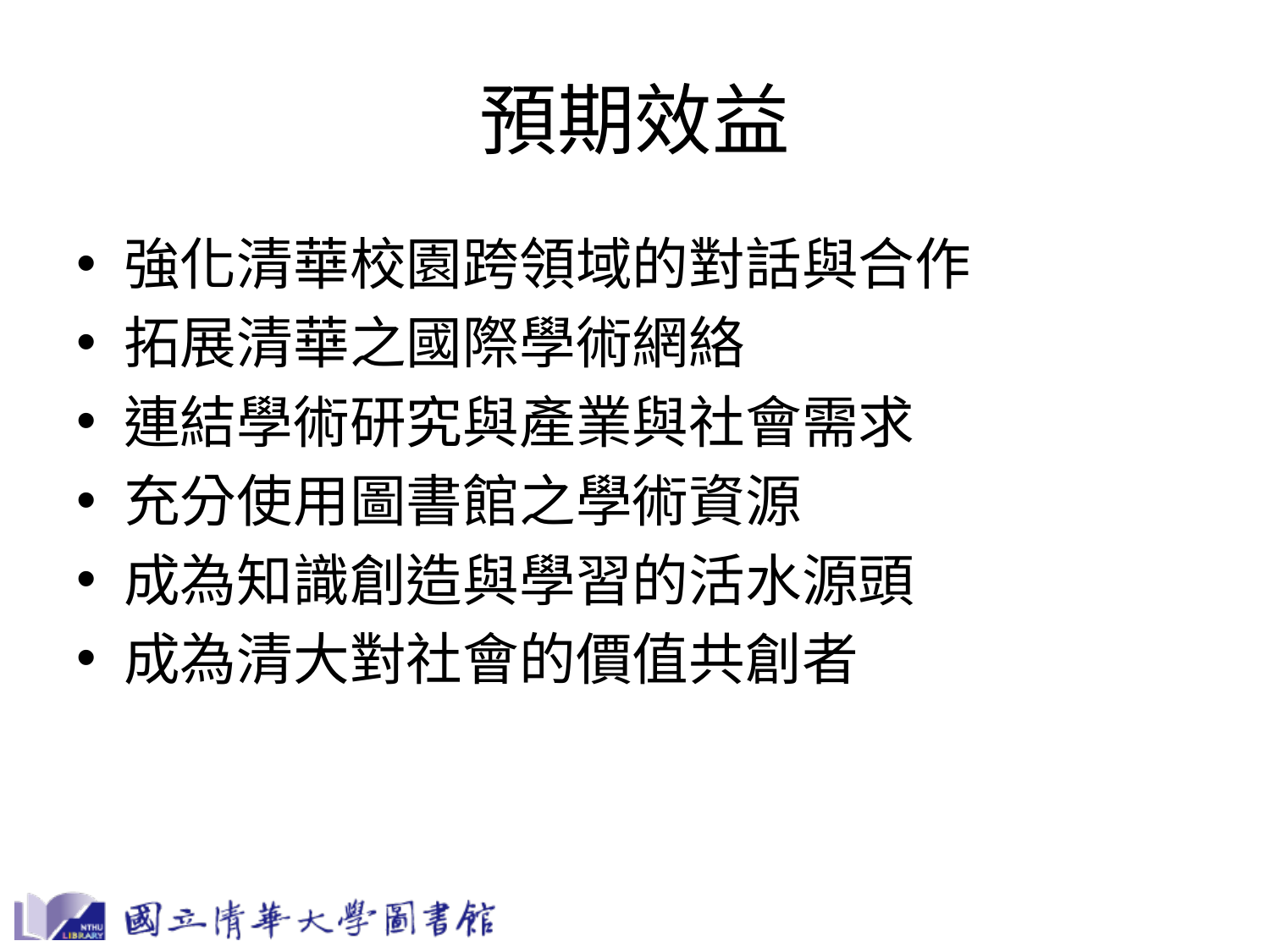

# 預期效益
強化清華校園跨領域的對話與合作
拓展清華之國際學術網絡
連結學術研究與產業與社會需求
充分使用圖書館之學術資源
成為知識創造與學習的活水源頭
成為清大對社會的價值共創者